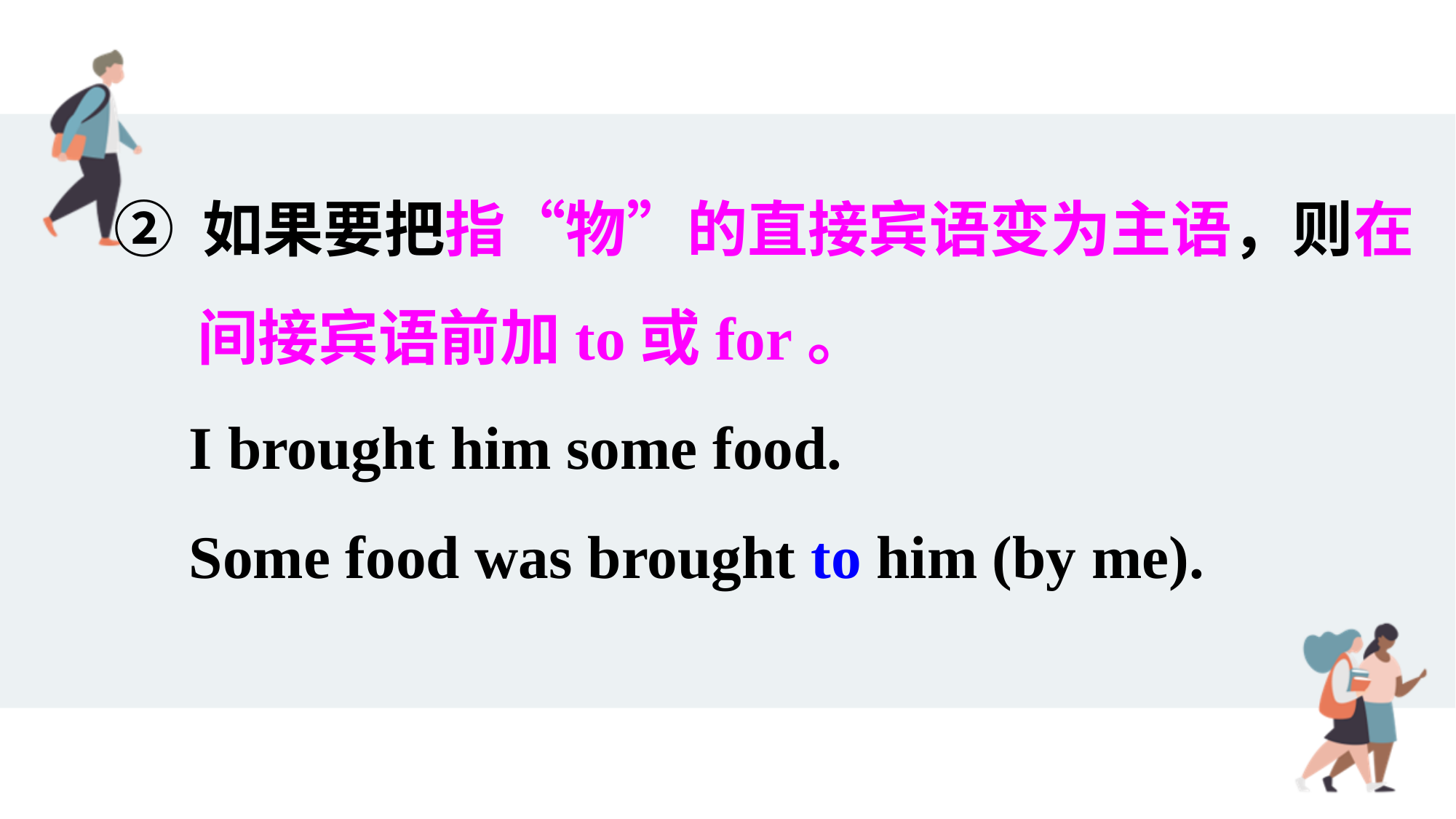

② 如果要把指“物”的直接宾语变为主语，则在
     间接宾语前加to或for。
     I brought him some food.
     Some food was brought to him (by me).